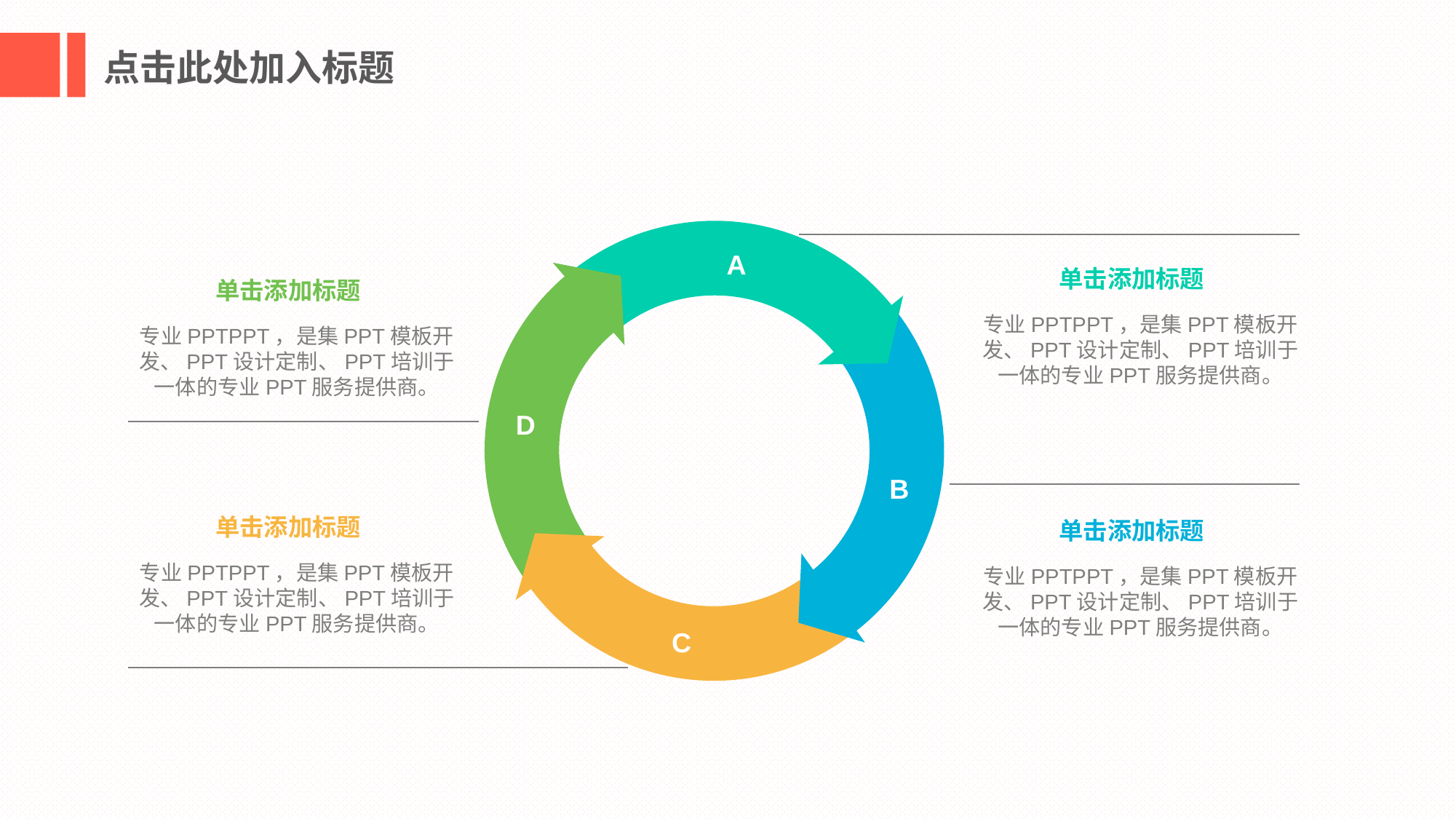

点击此处加入标题

A

D
20%
B

C

单击添加标题
专业PPTPPT，是集PPT模板开发、PPT设计定制、PPT培训于一体的专业PPT服务提供商。
单击添加标题
专业PPTPPT，是集PPT模板开发、PPT设计定制、PPT培训于一体的专业PPT服务提供商。
单击添加标题
专业PPTPPT，是集PPT模板开发、PPT设计定制、PPT培训于一体的专业PPT服务提供商。
单击添加标题
专业PPTPPT，是集PPT模板开发、PPT设计定制、PPT培训于一体的专业PPT服务提供商。